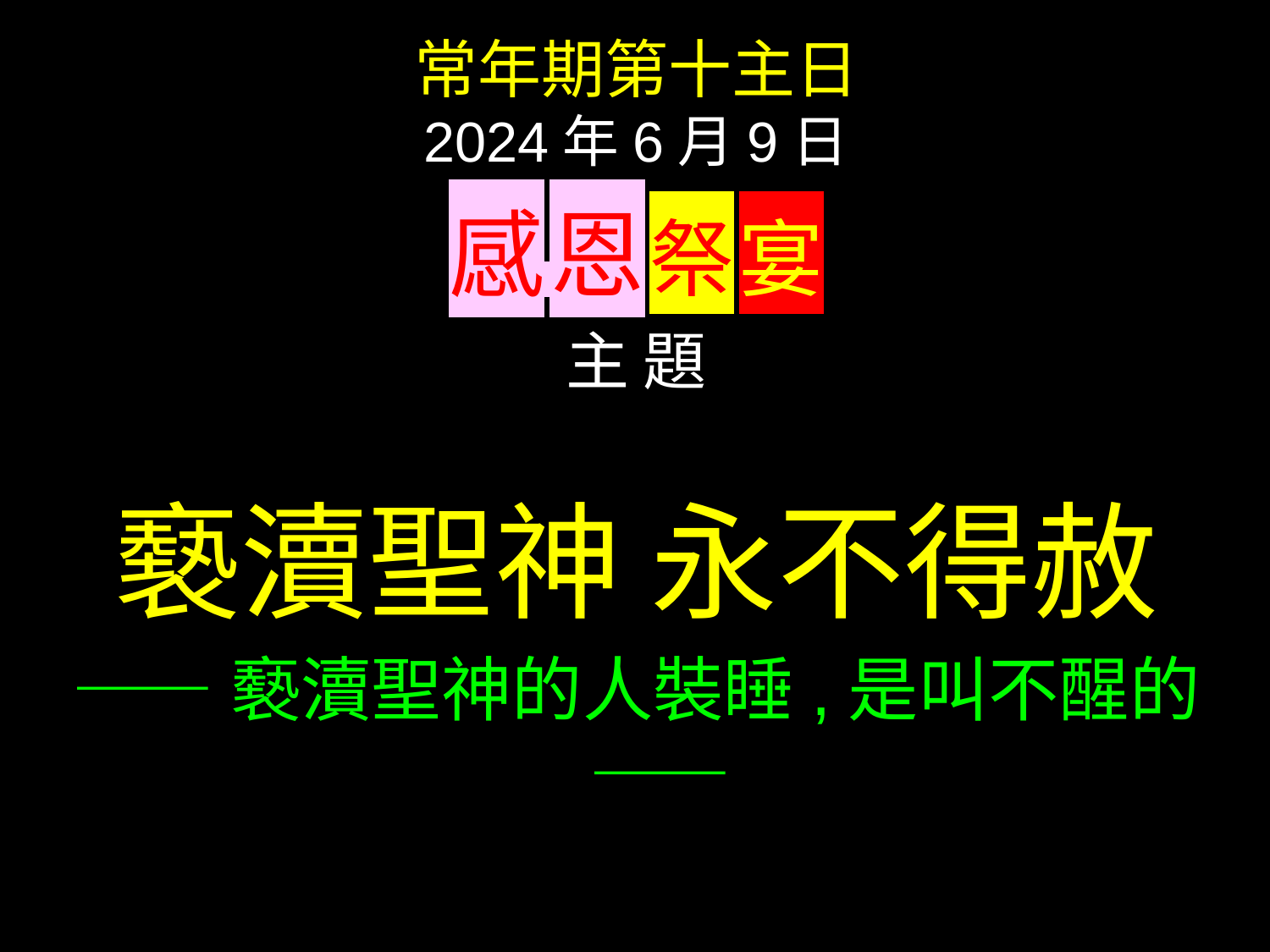

常年期第十主日
2024年6月9日
感 恩 祭 宴

主 題

褻瀆聖神 永不得赦
——褻瀆聖神的人裝睡,是叫不醒的——